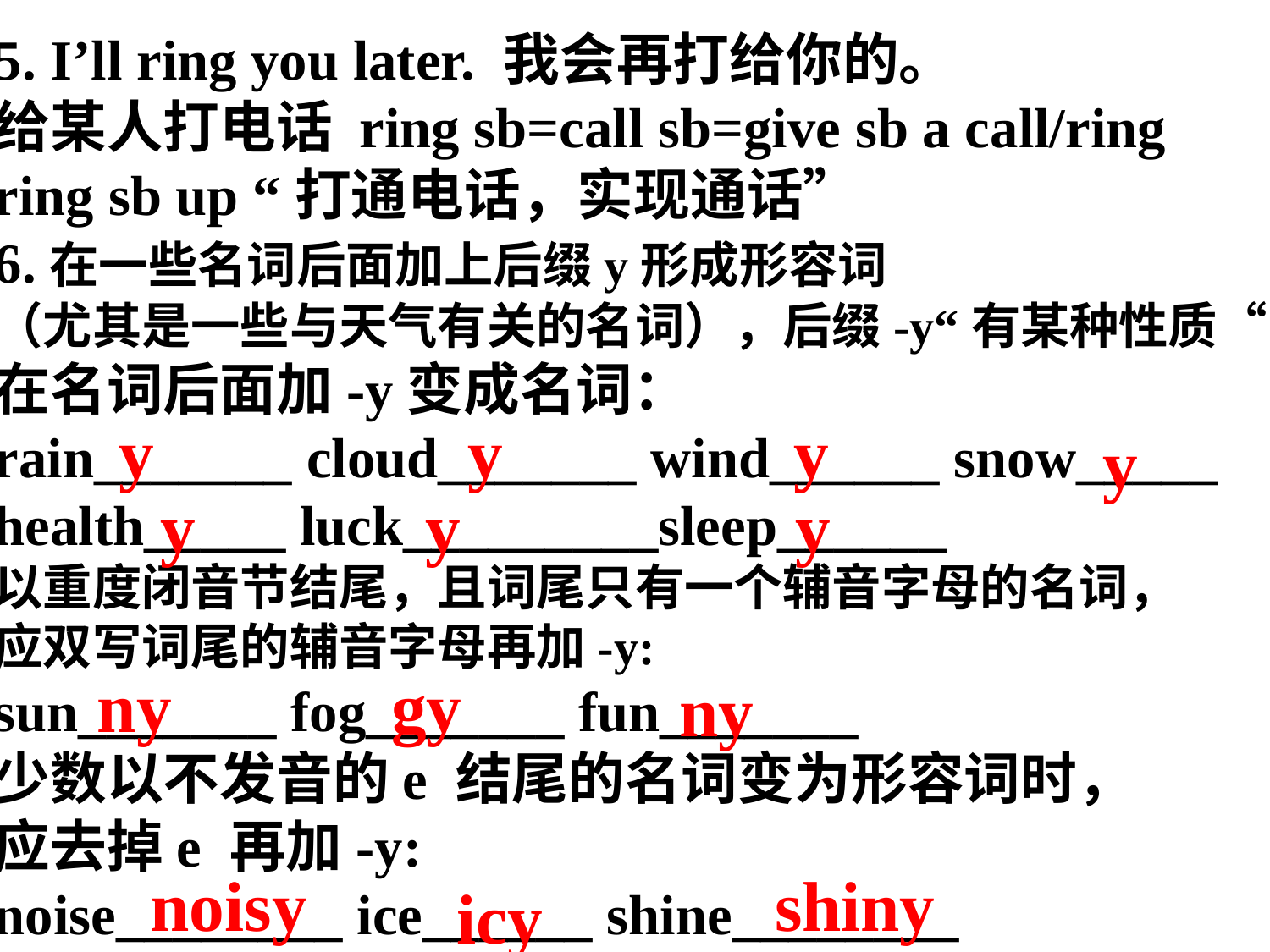

5. I’ll ring you later. 我会再打给你的。
给某人打电话 ring sb=call sb=give sb a call/ring
ring sb up “打通电话，实现通话”
6.在一些名词后面加上后缀y形成形容词
（尤其是一些与天气有关的名词），后缀-y“有某种性质“
在名词后面加-y变成名词：
rain_______ cloud_______ wind______ snow_____
health_____ luck_________sleep______
以重度闭音节结尾，且词尾只有一个辅音字母的名词，
应双写词尾的辅音字母再加-y:
sun_______ fog_______ fun_______
少数以不发音的e 结尾的名词变为形容词时，
应去掉e 再加-y:
noise________ ice______ shine________
y
y
y
y
y
y
y
gy
ny
ny
noisy
shiny
icy